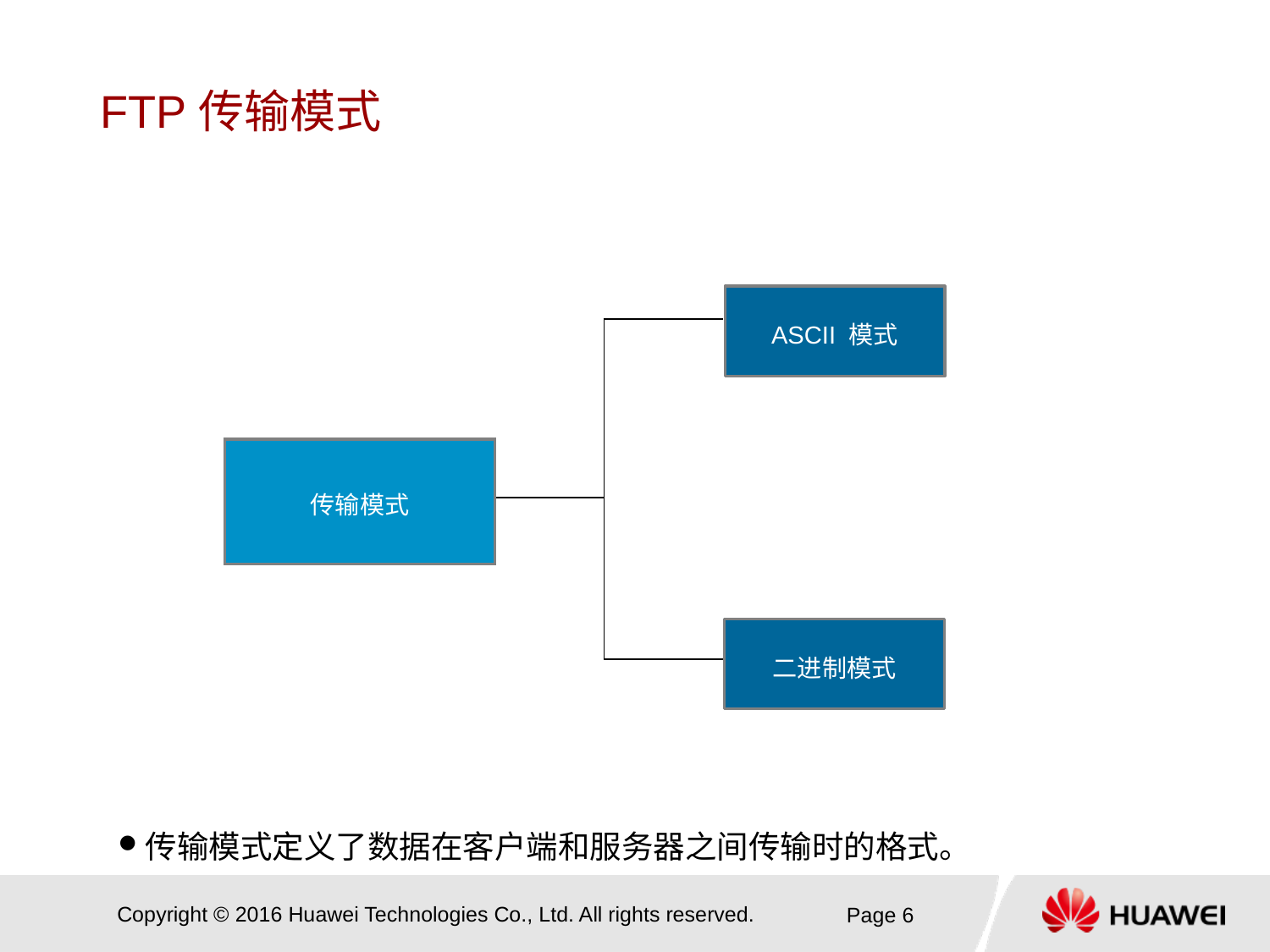

# FTP传输模式
ASCII 模式
传输模式
二进制模式
传输模式定义了数据在客户端和服务器之间传输时的格式。
Page 6